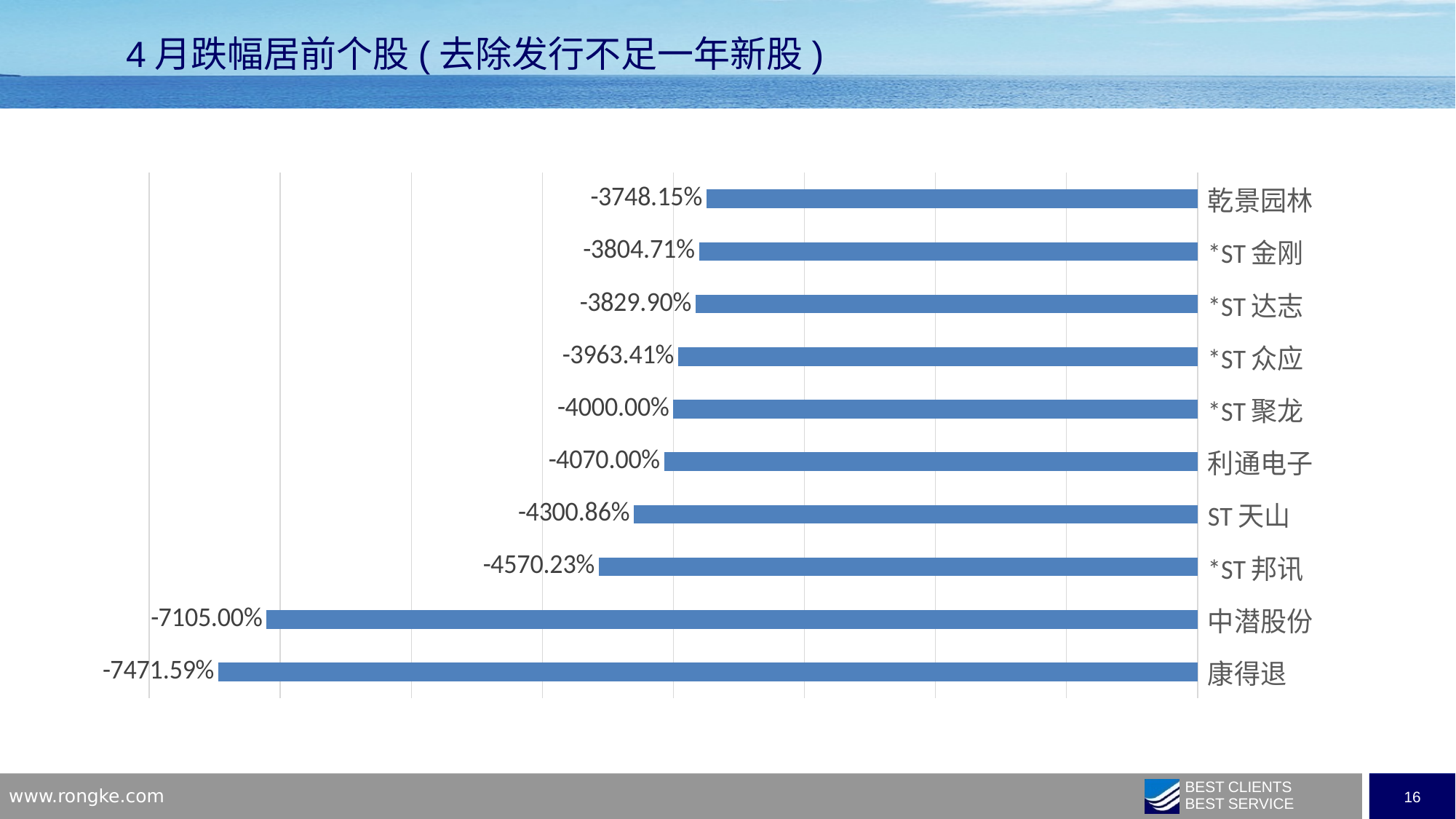

4月跌幅居前个股(去除发行不足一年新股)

### Chart

| Category |  |
|---|---|
| 康得退 | -74.7159 |
| 中潜股份 | -71.05 |
| *ST邦讯 | -45.7023 |
| ST天山 | -43.0086 |
| 利通电子 | -40.7 |
| *ST聚龙 | -40.0 |
| *ST众应 | -39.6341 |
| *ST达志 | -38.299 |
| *ST金刚 | -38.0471 |
| 乾景园林 | -37.4815 |